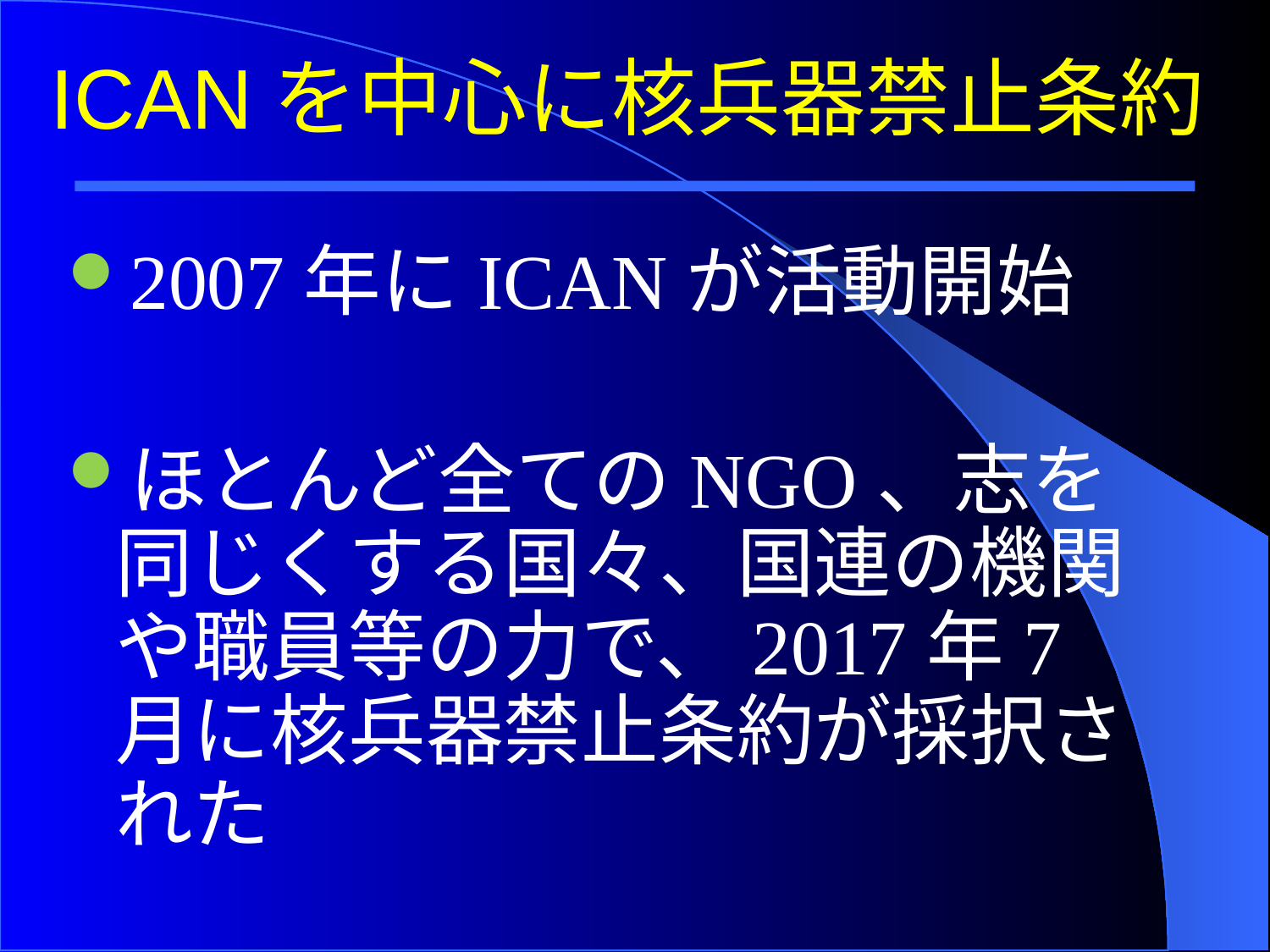

# ICANを中心に核兵器禁止条約

2007年にICANが活動開始

ほとんど全てのNGO、志を同じくする国々、国連の機関や職員等の力で、2017年7月に核兵器禁止条約が採択された